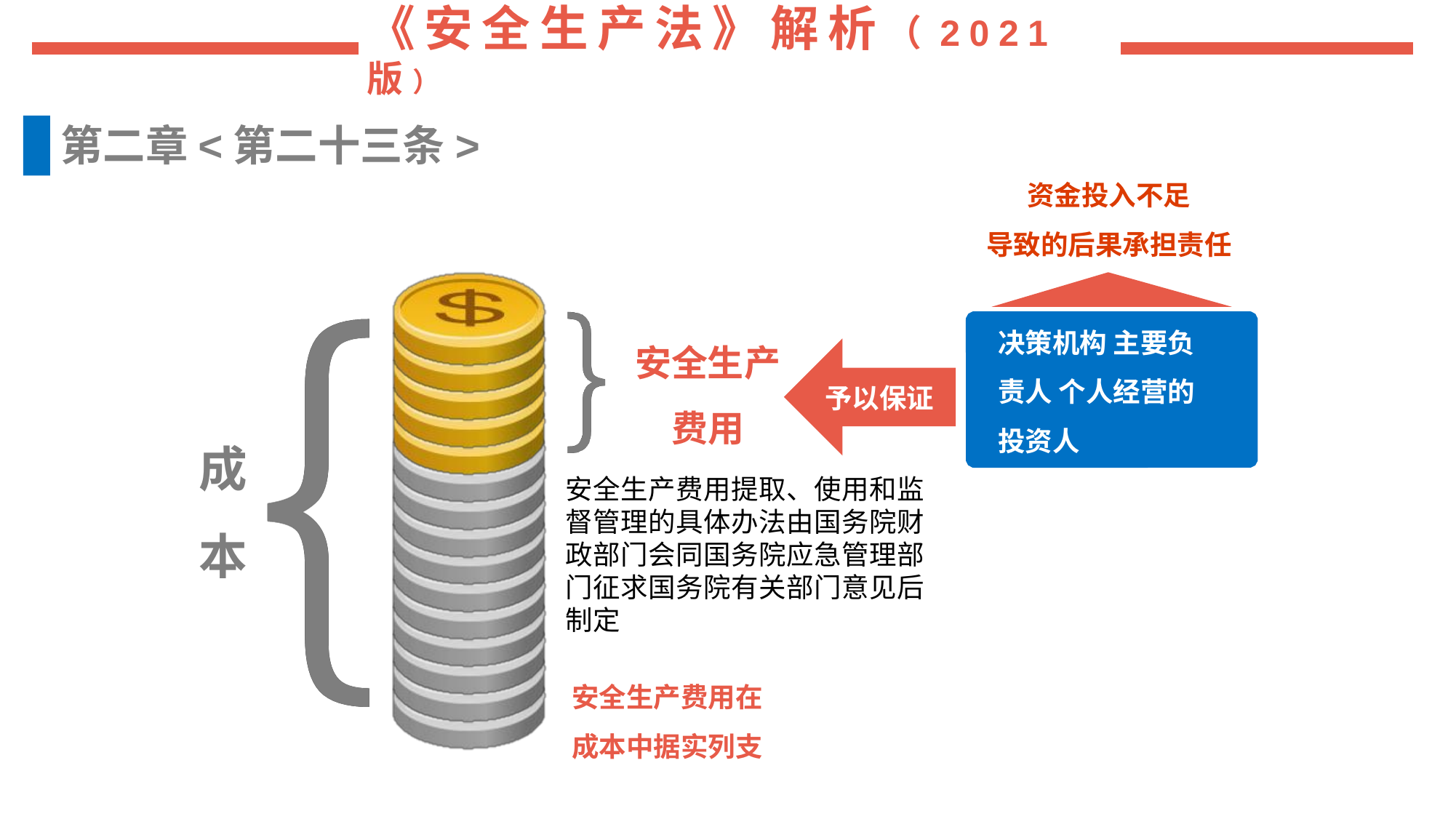

第二章<第二十三条>

资金投入不足
导致的后果承担责任

决策机构 主要负责人 个人经营的投资人

安全生产
费用

予以保证

成 本

安全生产费用提取、使用和监督管理的具体办法由国务院财政部门会同国务院应急管理部门征求国务院有关部门意见后制定

安全生产费用在
成本中据实列支